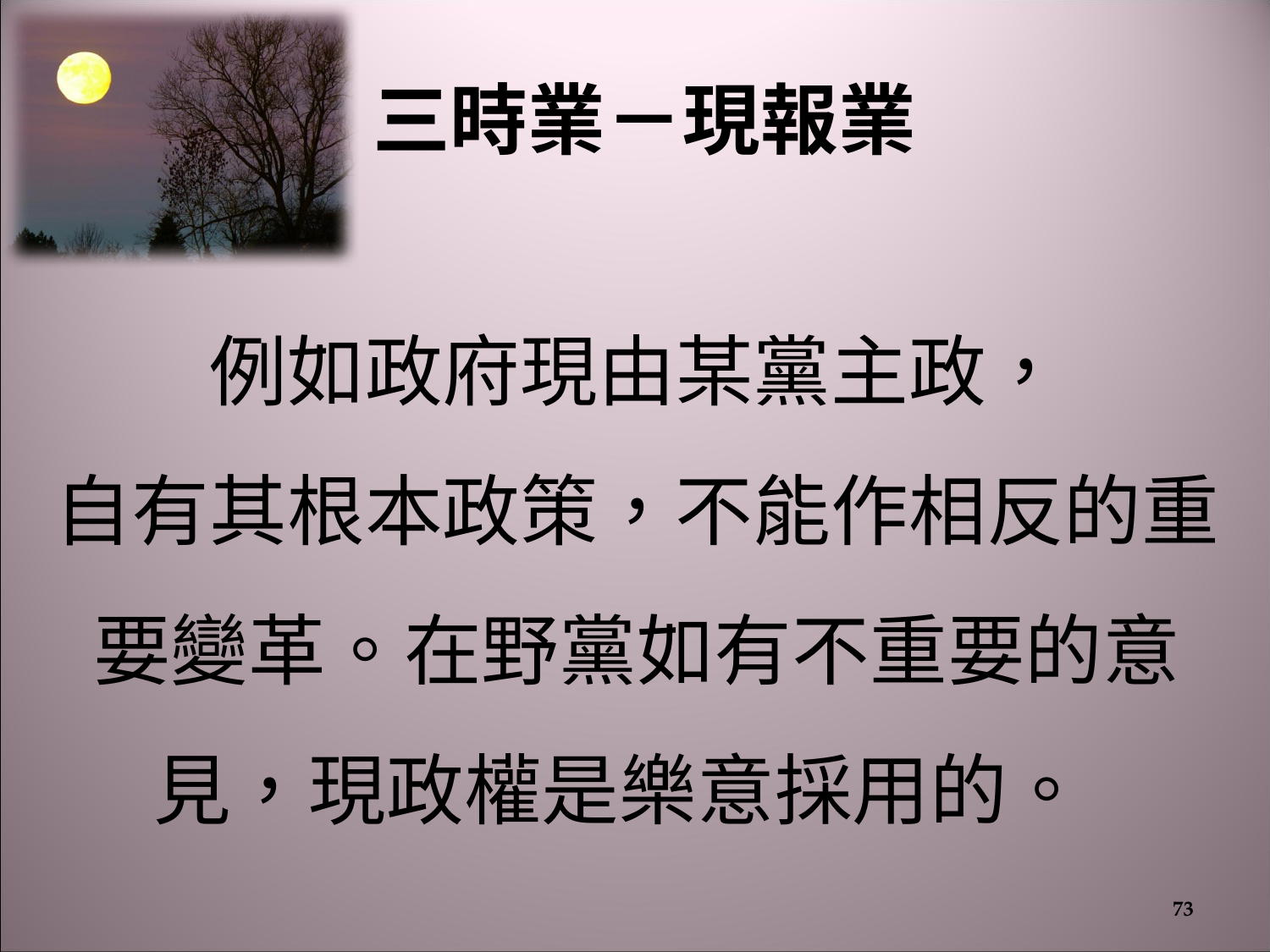

# 三時業－現報業
例如政府現由某黨主政，
自有其根本政策，不能作相反的重要變革。在野黨如有不重要的意見，現政權是樂意採用的。
73